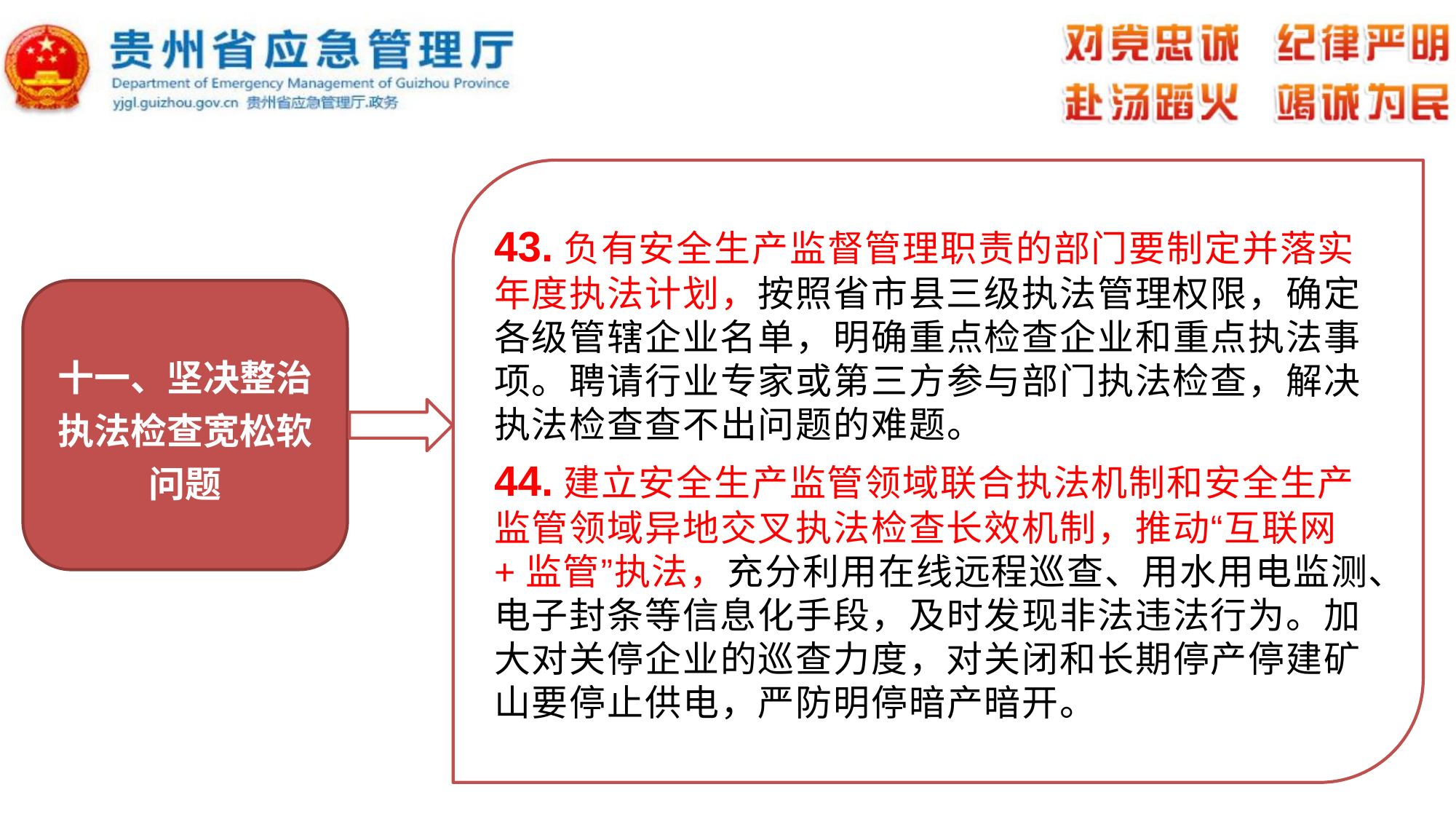

43.负有安全生产监督管理职责的部门要制定并落实年度执法计划，按照省市县三级执法管理权限，确定各级管辖企业名单，明确重点检查企业和重点执法事项。聘请行业专家或第三方参与部门执法检查，解决执法检查查不出问题的难题。
44.建立安全生产监管领域联合执法机制和安全生产监管领域异地交叉执法检查长效机制，推动“互联网+监管”执法，充分利用在线远程巡查、用水用电监测、电子封条等信息化手段，及时发现非法违法行为。加大对关停企业的巡查力度，对关闭和长期停产停建矿山要停止供电，严防明停暗产暗开。
十一、坚决整治执法检查宽松软问题